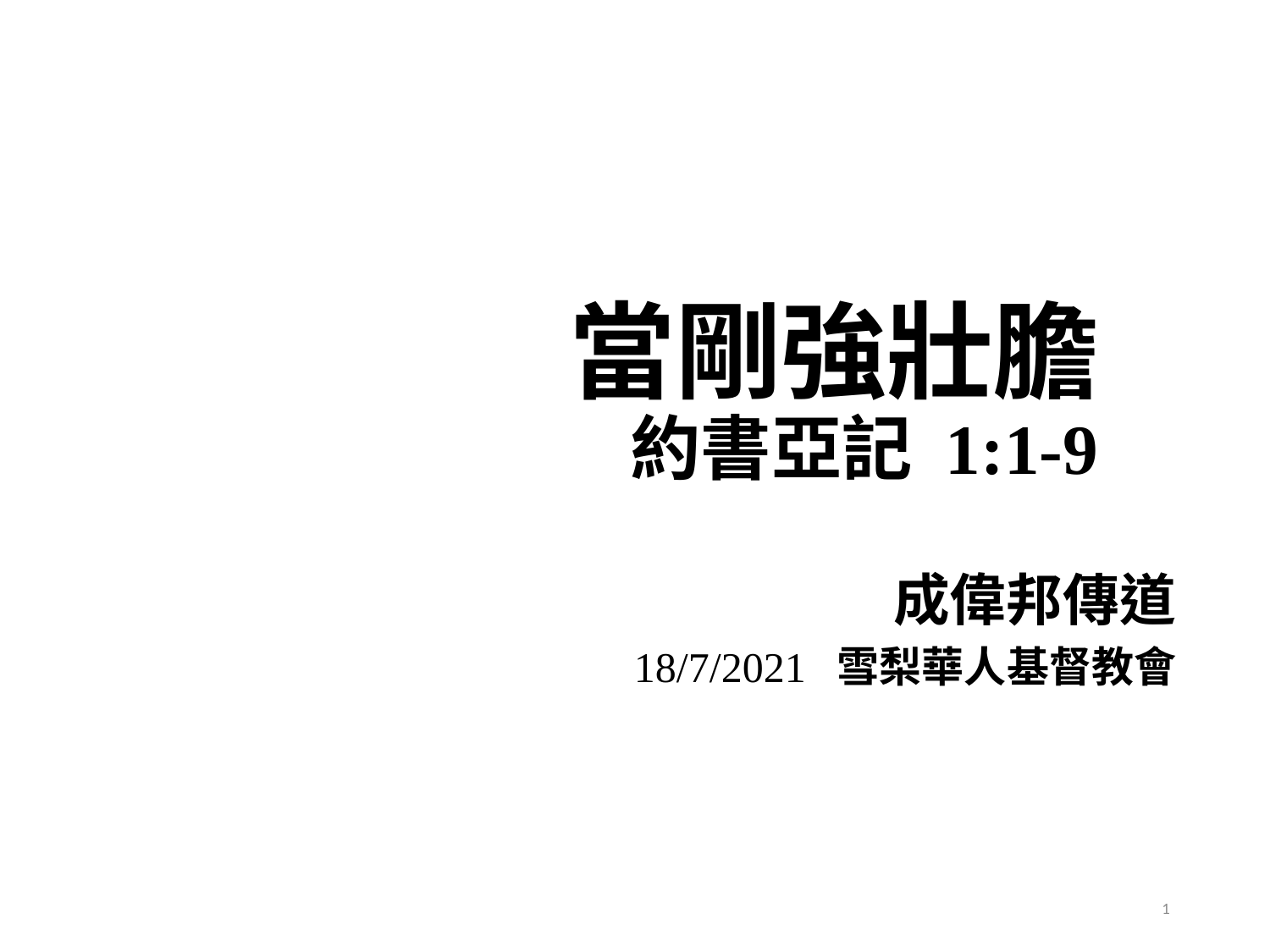

# 當剛強壯膽 約書亞記 1:1-9
成偉邦傳道
18/7/2021  雪梨華人基督教會

1